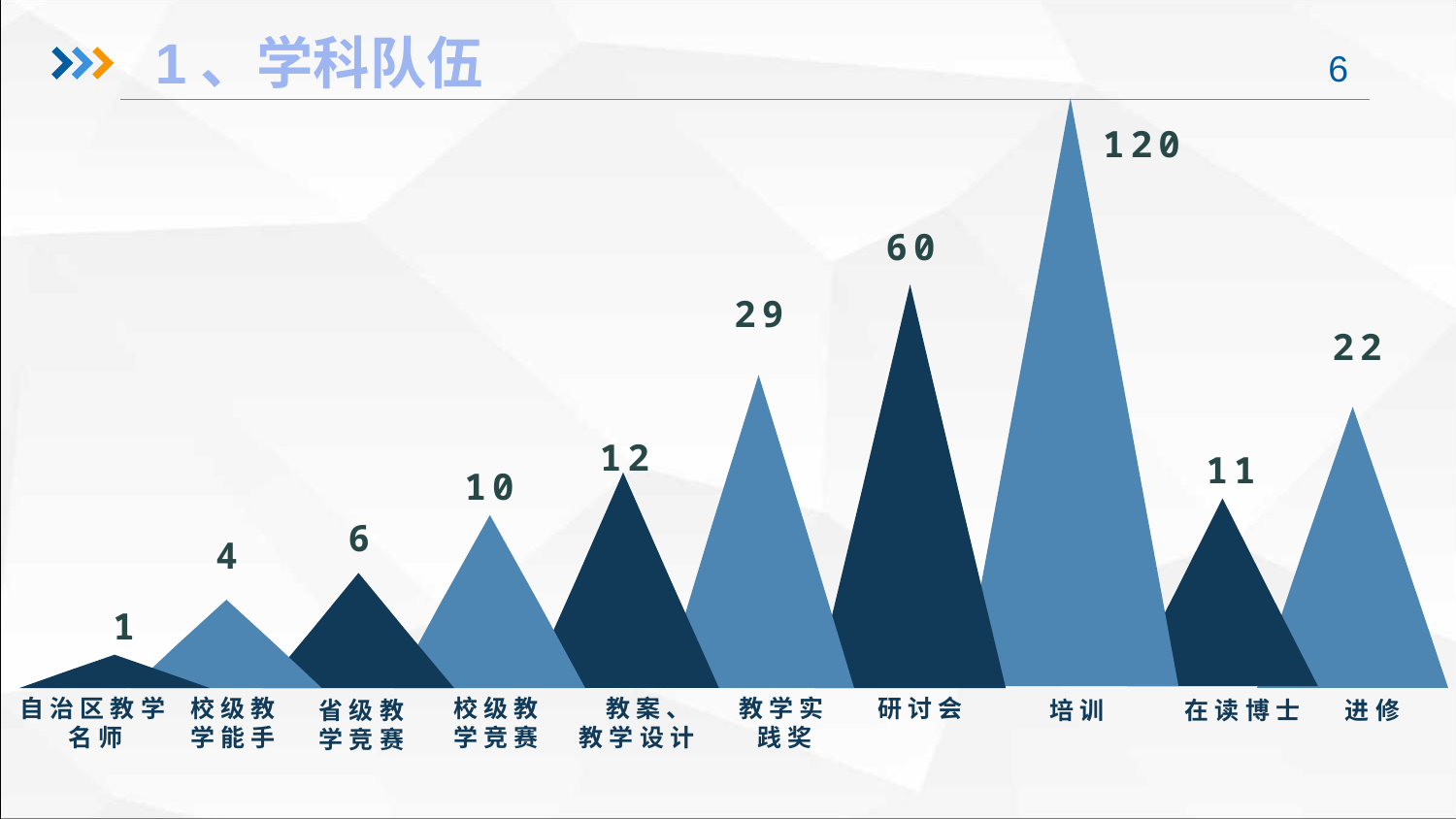

1、学科队伍

120
60
29

22

12
11
10

6

4

1

校级教学能手
校级教学竞赛
自治区教学名师
  教案、教学设计
教学实践奖
研讨会
在读博士
进修
培训
省级教学竞赛